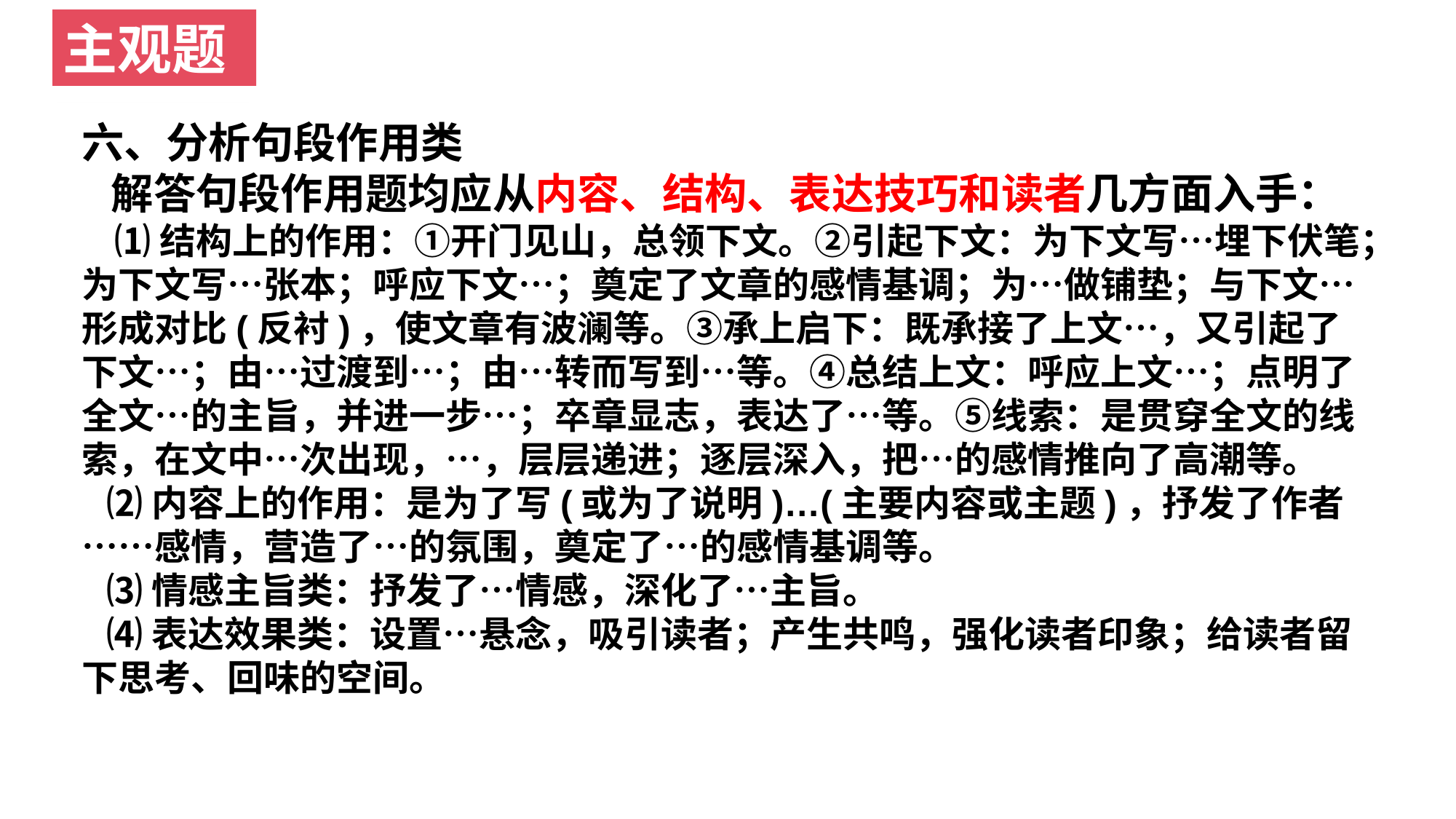

主观题
六、分析句段作用类
  解答句段作用题均应从内容、结构、表达技巧和读者几方面入手：
    ⑴结构上的作用：①开门见山，总领下文。②引起下文：为下文写…埋下伏笔；为下文写…张本；呼应下文…；奠定了文章的感情基调；为…做铺垫；与下文…形成对比(反衬)，使文章有波澜等。③承上启下：既承接了上文…，又引起了下文…；由…过渡到…；由…转而写到…等。④总结上文：呼应上文…；点明了全文…的主旨，并进一步…；卒章显志，表达了…等。⑤线索：是贯穿全文的线索，在文中…次出现，…，层层递进；逐层深入，把…的感情推向了高潮等。
   ⑵内容上的作用：是为了写(或为了说明)…(主要内容或主题)，抒发了作者……感情，营造了…的氛围，奠定了…的感情基调等。
   ⑶情感主旨类：抒发了…情感，深化了…主旨。
   ⑷表达效果类：设置…悬念，吸引读者；产生共鸣，强化读者印象；给读者留下思考、回味的空间。